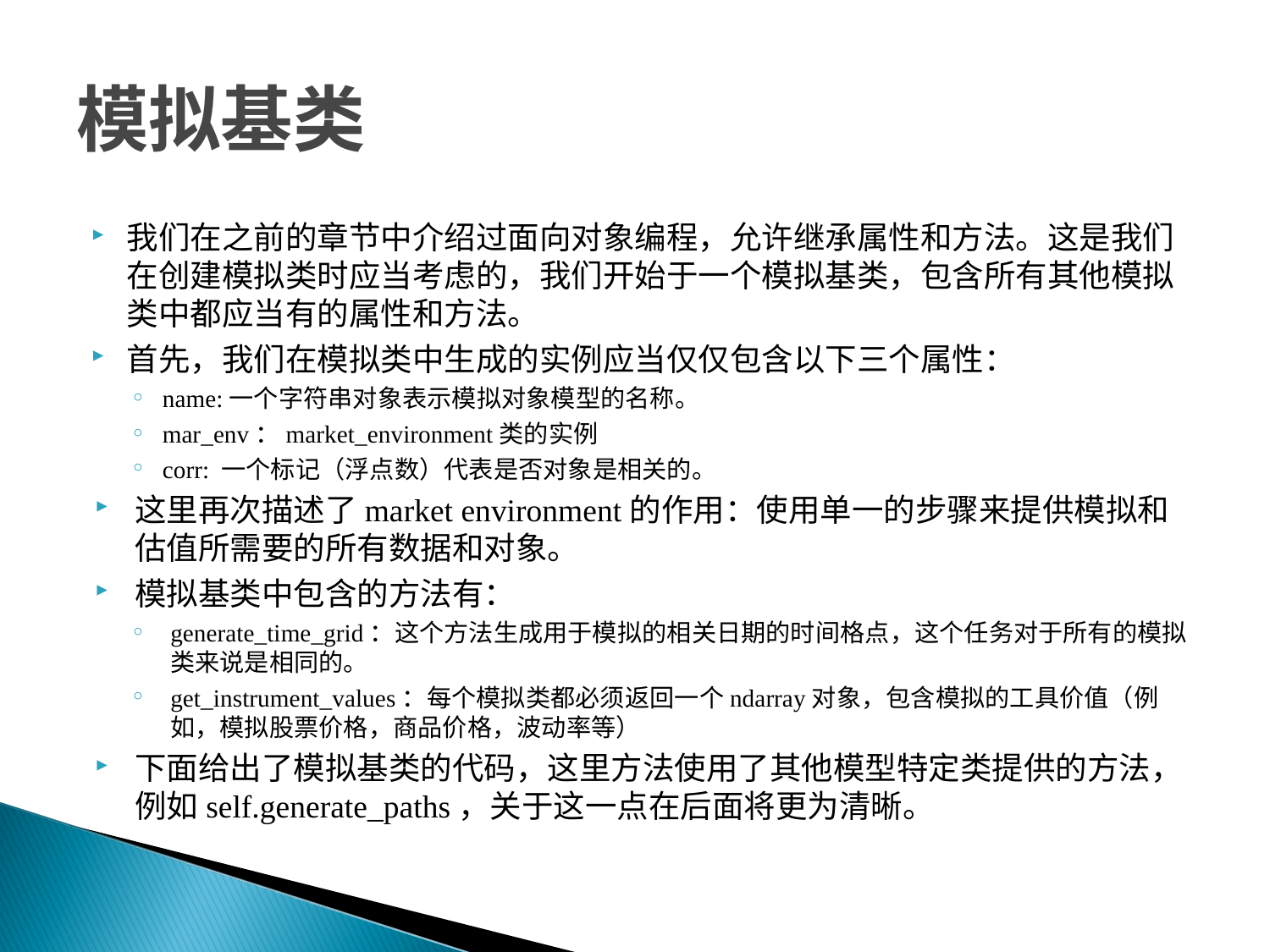

# 模拟基类
我们在之前的章节中介绍过面向对象编程，允许继承属性和方法。这是我们在创建模拟类时应当考虑的，我们开始于一个模拟基类，包含所有其他模拟类中都应当有的属性和方法。
首先，我们在模拟类中生成的实例应当仅仅包含以下三个属性：
name:一个字符串对象表示模拟对象模型的名称。
mar_env：market_environment类的实例
corr: 一个标记（浮点数）代表是否对象是相关的。
这里再次描述了market environment的作用：使用单一的步骤来提供模拟和估值所需要的所有数据和对象。
模拟基类中包含的方法有：
generate_time_grid：这个方法生成用于模拟的相关日期的时间格点，这个任务对于所有的模拟类来说是相同的。
get_instrument_values：每个模拟类都必须返回一个ndarray对象，包含模拟的工具价值（例如，模拟股票价格，商品价格，波动率等）
下面给出了模拟基类的代码，这里方法使用了其他模型特定类提供的方法，例如self.generate_paths，关于这一点在后面将更为清晰。